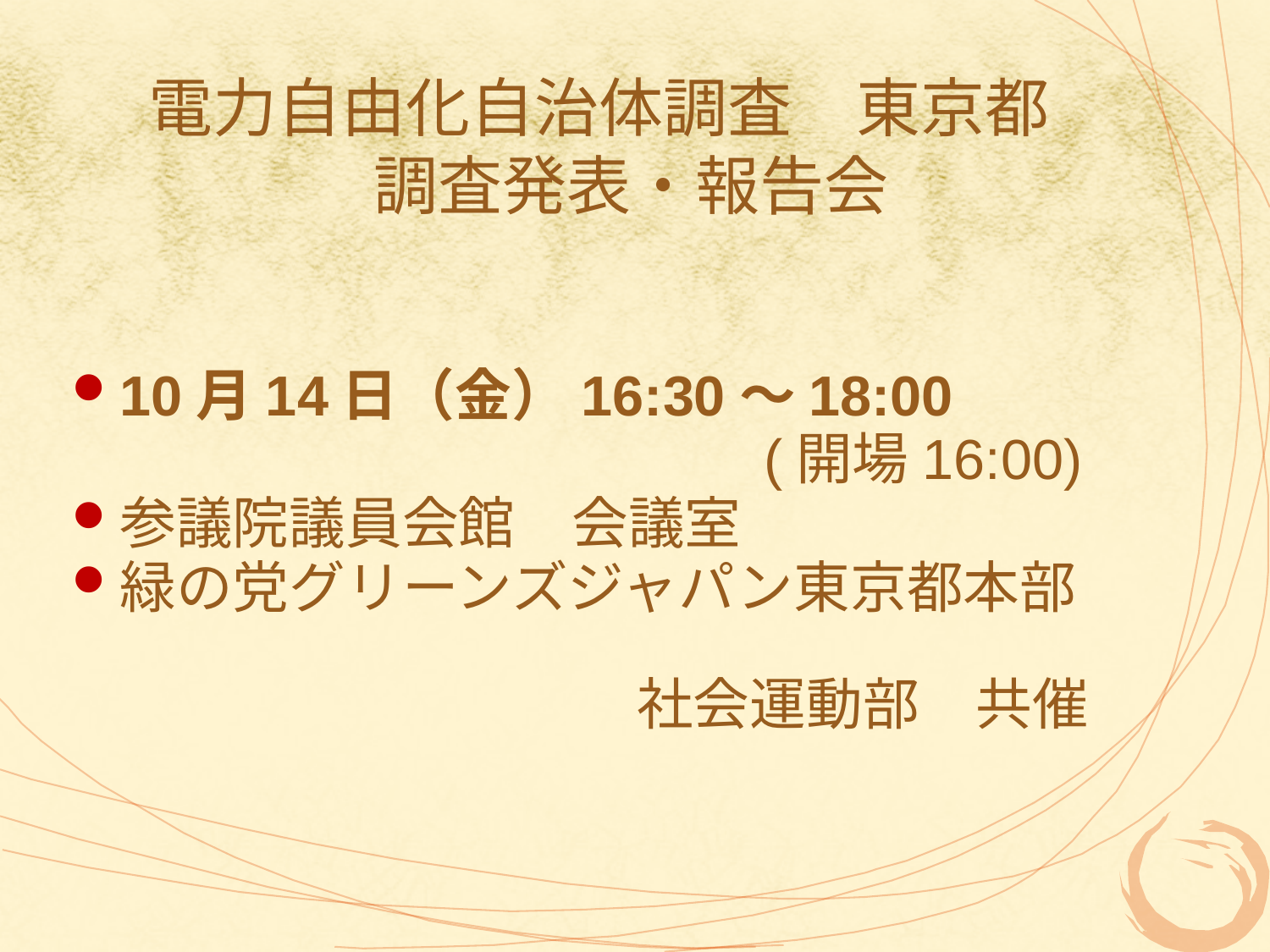

# 電力自由化自治体調査　東京都　 調査発表・報告会
10月14日（金）16:30〜18:00
　　　　　　　　　　　　(開場16:00)
参議院議員会館　会議室
緑の党グリーンズジャパン東京都本部
　　　　　　　　　　社会運動部　共催